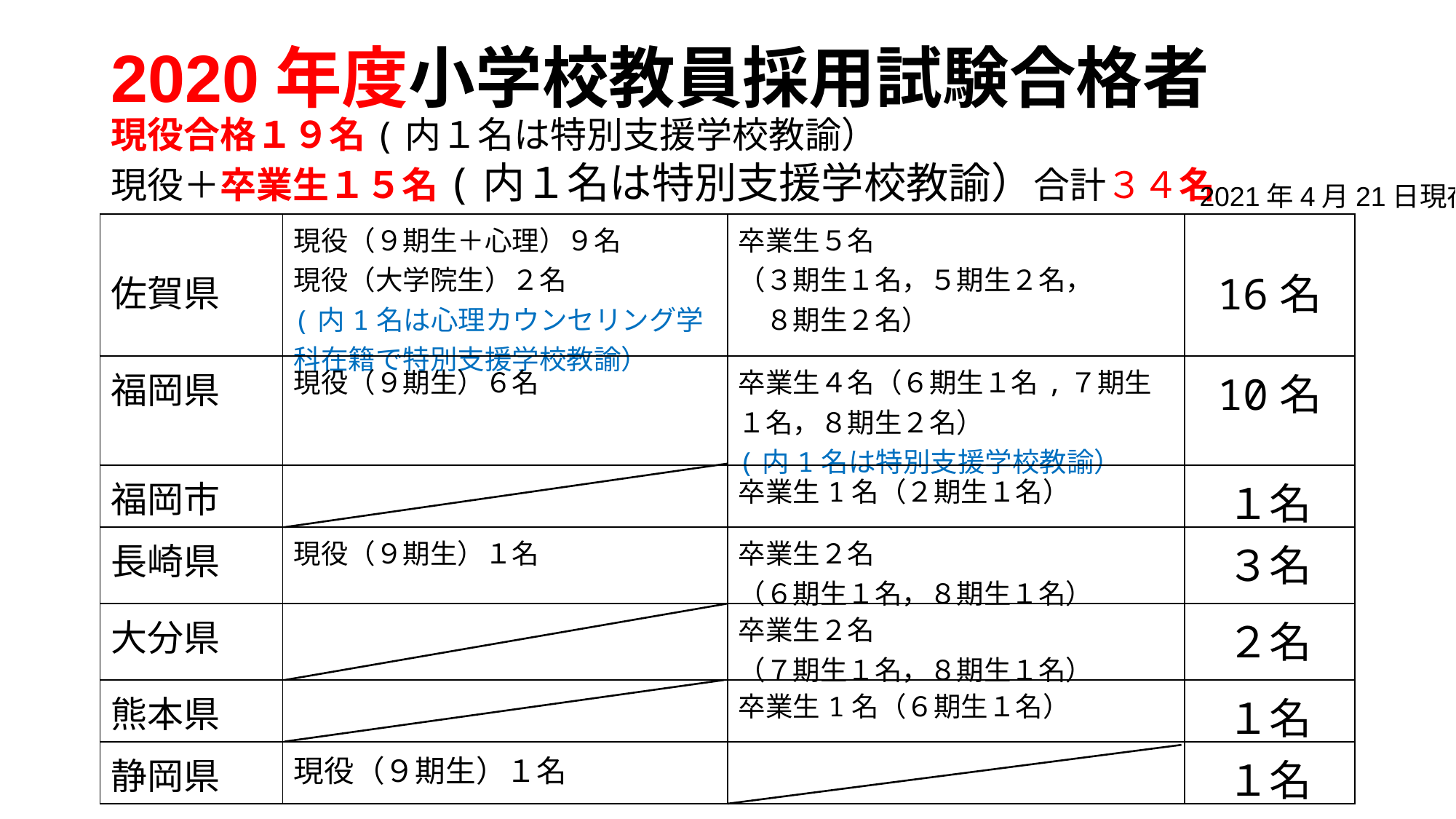

# 2020年度小学校教員採用試験合格者
現役合格１９名(内１名は特別支援学校教諭）
現役＋卒業生１５名(内１名は特別支援学校教諭）合計３４名
2021年4月21日現在
| 佐賀県 | 現役（９期生＋心理）９名 現役（大学院生）２名 (内1名は心理カウンセリング学科在籍で特別支援学校教諭） | 卒業生５名 （３期生１名，５期生２名， 　８期生２名） | 16名 |
| --- | --- | --- | --- |
| 福岡県 | 現役（９期生）６名 | 卒業生４名（６期生１名,７期生１名，８期生２名） (内1名は特別支援学校教諭） | 10名 |
| 福岡市 |  | 卒業生1名（２期生１名） | １名 |
| 長崎県 | 現役（９期生）１名 | 卒業生２名 （６期生１名，８期生１名） | ３名 |
| 大分県 |  | 卒業生２名 （７期生１名，８期生１名） | ２名 |
| 熊本県 |  | 卒業生1名（６期生１名） | １名 |
| 静岡県 | 現役（９期生）１名 |  | １名 |